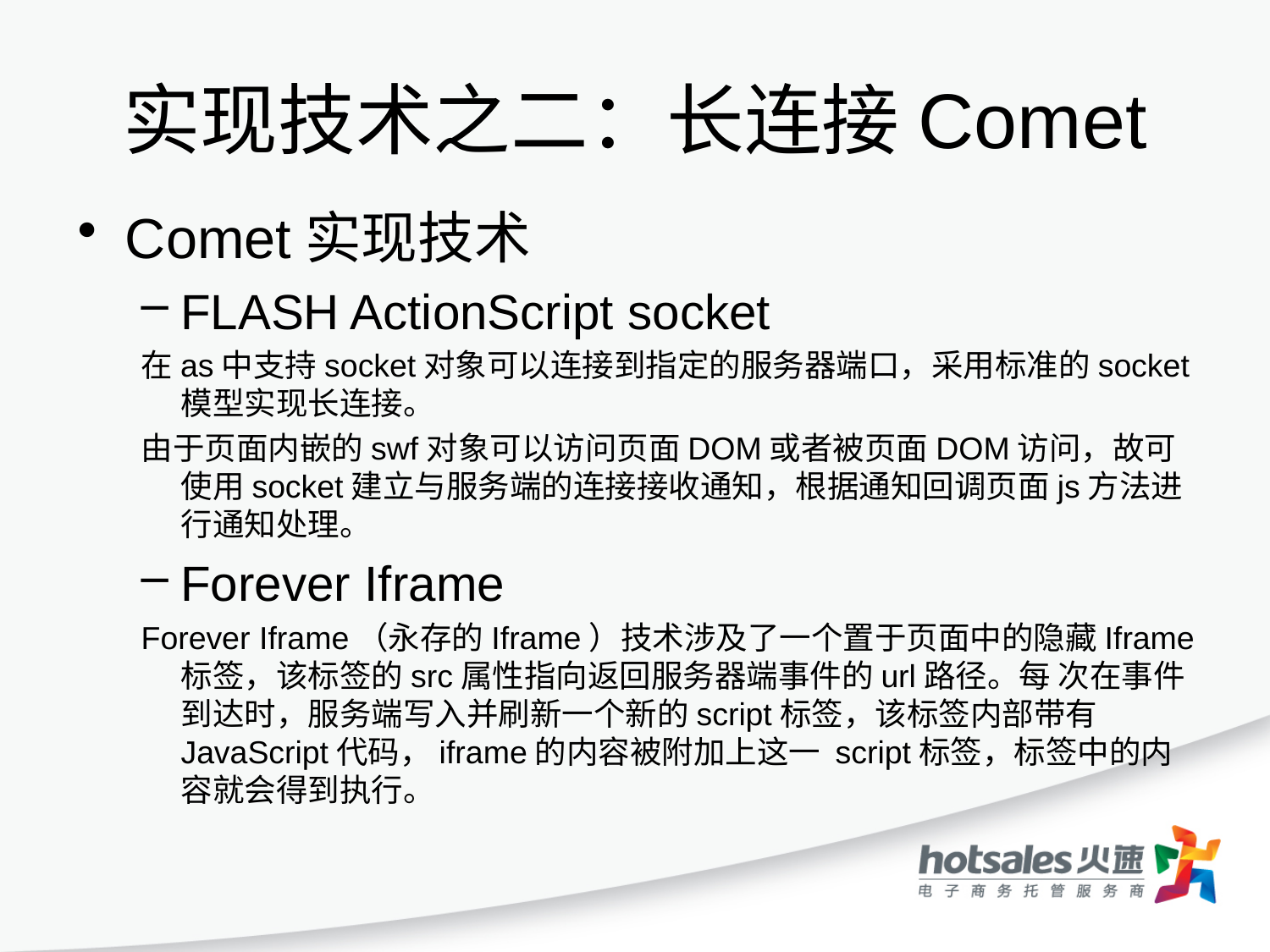

# 实现技术之二：长连接Comet
Comet实现技术
FLASH ActionScript socket
在as中支持socket对象可以连接到指定的服务器端口，采用标准的socket模型实现长连接。
由于页面内嵌的swf对象可以访问页面DOM或者被页面DOM访问，故可使用socket建立与服务端的连接接收通知，根据通知回调页面js方法进行通知处理。
Forever Iframe
Forever Iframe（永存的Iframe）技术涉及了一个置于页面中的隐藏Iframe标签，该标签的src属性指向返回服务器端事件的url路径。每 次在事件到达时，服务端写入并刷新一个新的script标签，该标签内部带有JavaScript代码，iframe的内容被附加上这一 script标签，标签中的内容就会得到执行。